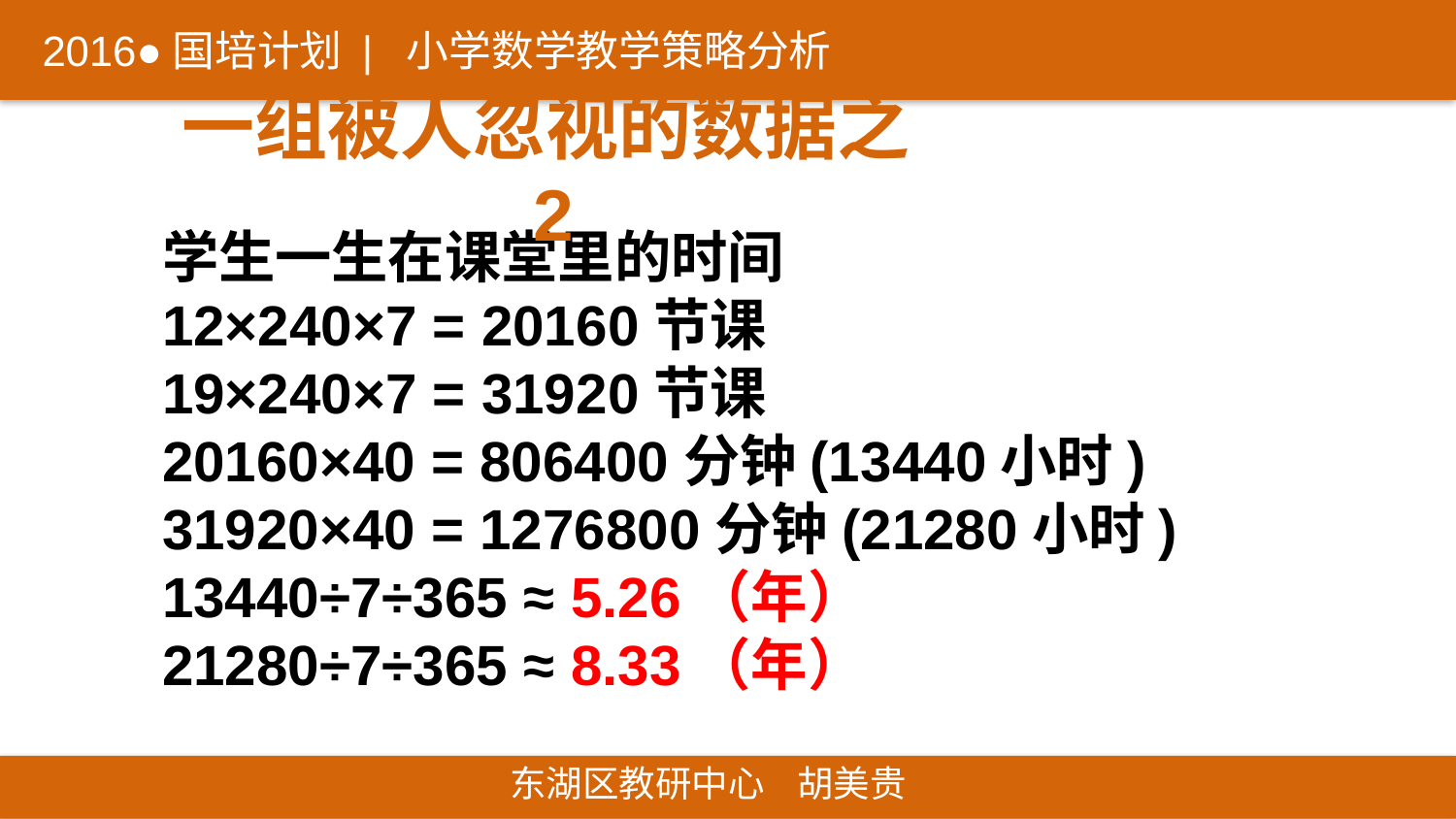

一组被人忽视的数据之2
学生一生在课堂里的时间
12×240×7 = 20160节课
19×240×7 = 31920节课
20160×40 = 806400分钟(13440小时)
31920×40 = 1276800分钟(21280小时)
13440÷7÷365 ≈ 5.26（年）
21280÷7÷365 ≈ 8.33（年）